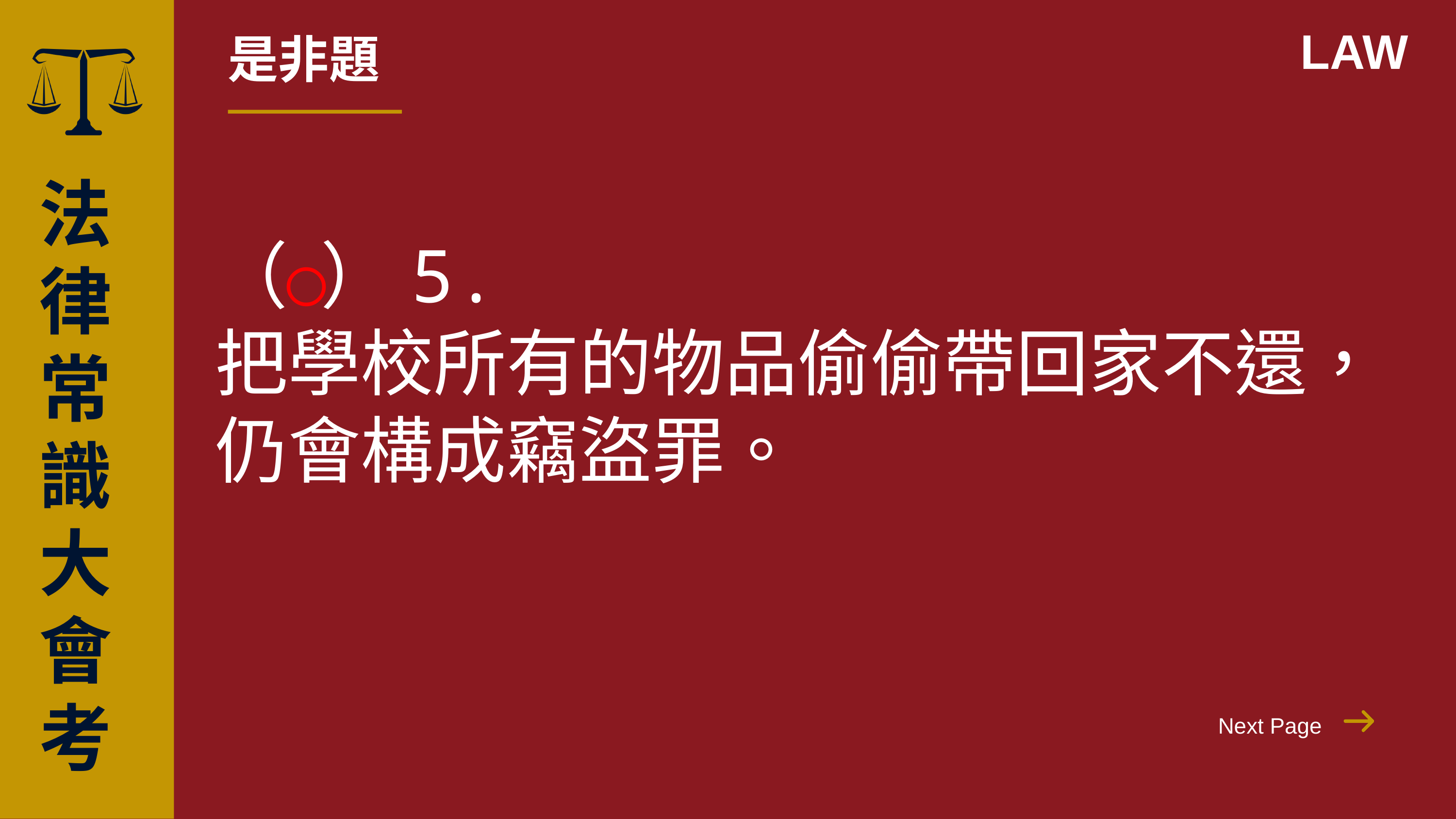

是非題

LAW

（  ）5.
把學校所有的物品偷偷帶回家不還，仍會構成竊盜罪。
法律常識
大會考
○
Next Page